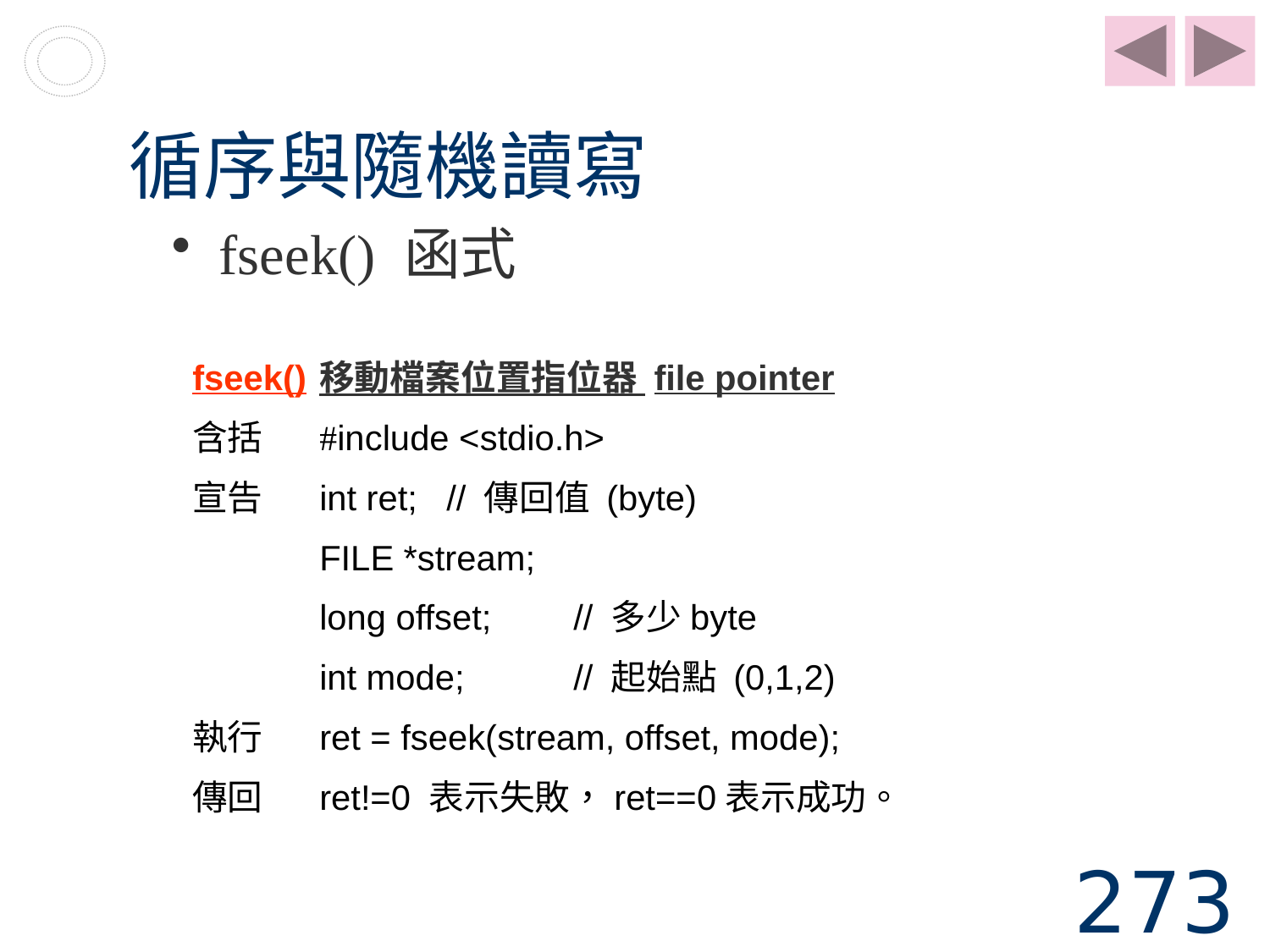

# 循序與隨機讀寫
fseek() 函式
fseek()	移動檔案位置指位器 file pointer
含括	#include <stdio.h>
宣告	int ret;	// 傳回值 (byte)
	FILE *stream;
	long offset;	// 多少byte
	int mode;	// 起始點 (0,1,2)
執行	ret = fseek(stream, offset, mode);
傳回	ret!=0 表示失敗，ret==0表示成功。
273